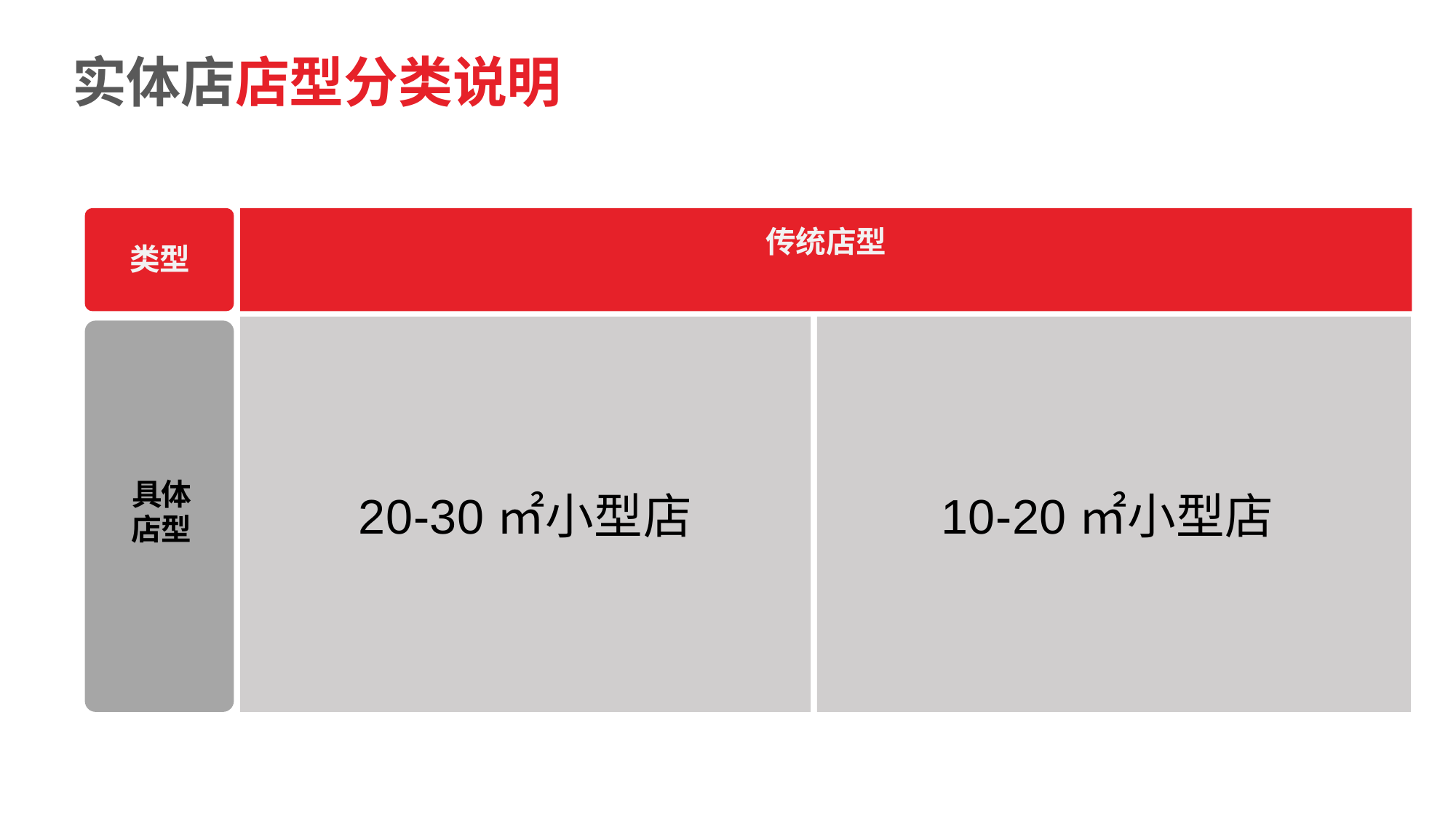

# 实体店店型分类说明

传统店型

类型

20-30㎡小型店

10-20㎡小型店

具体 店型